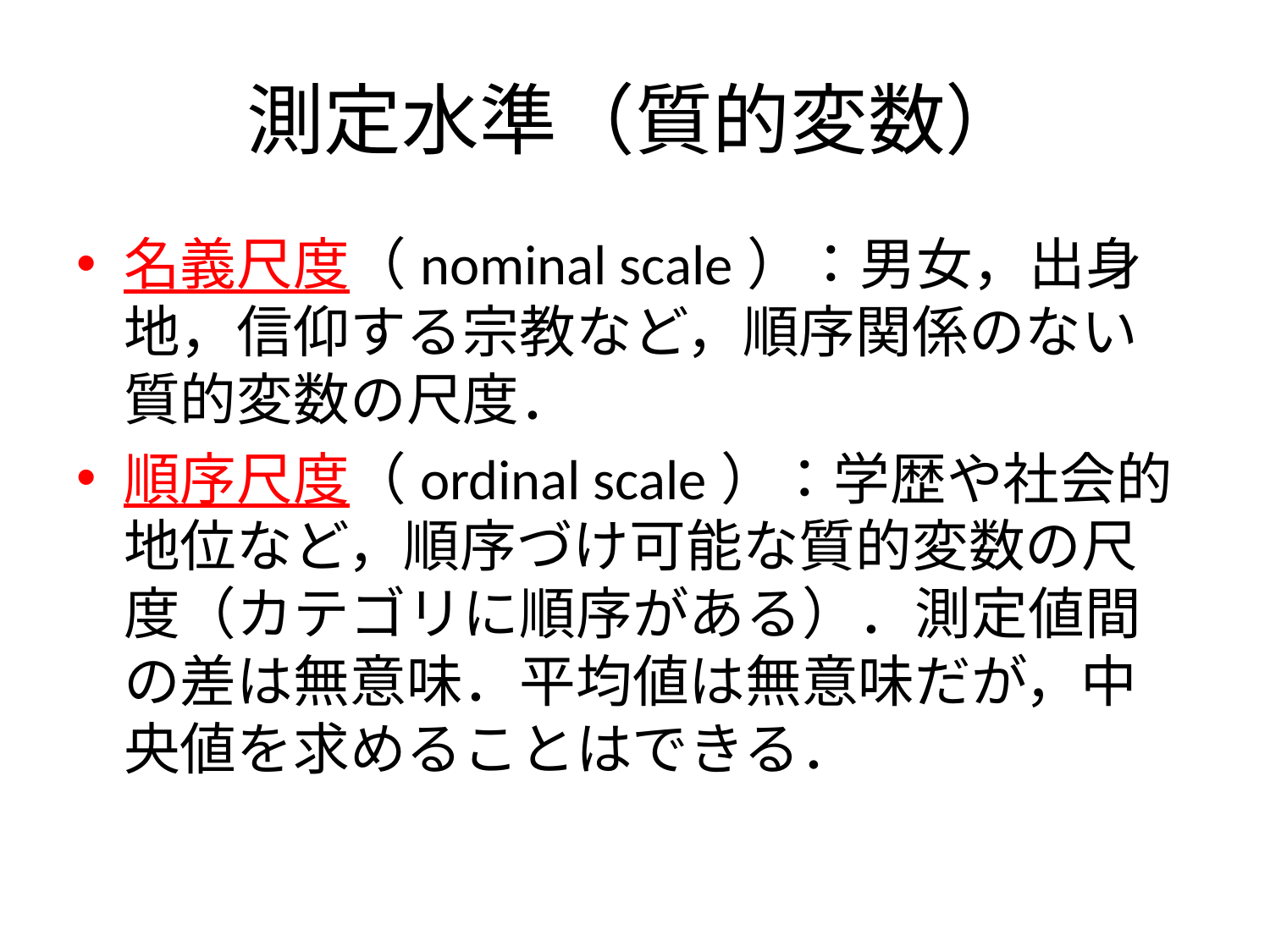

# 測定水準（質的変数）
名義尺度（nominal scale）：男女，出身地，信仰する宗教など，順序関係のない質的変数の尺度．
順序尺度（ordinal scale）：学歴や社会的地位など，順序づけ可能な質的変数の尺度（カテゴリに順序がある）．測定値間の差は無意味．平均値は無意味だが，中央値を求めることはできる．